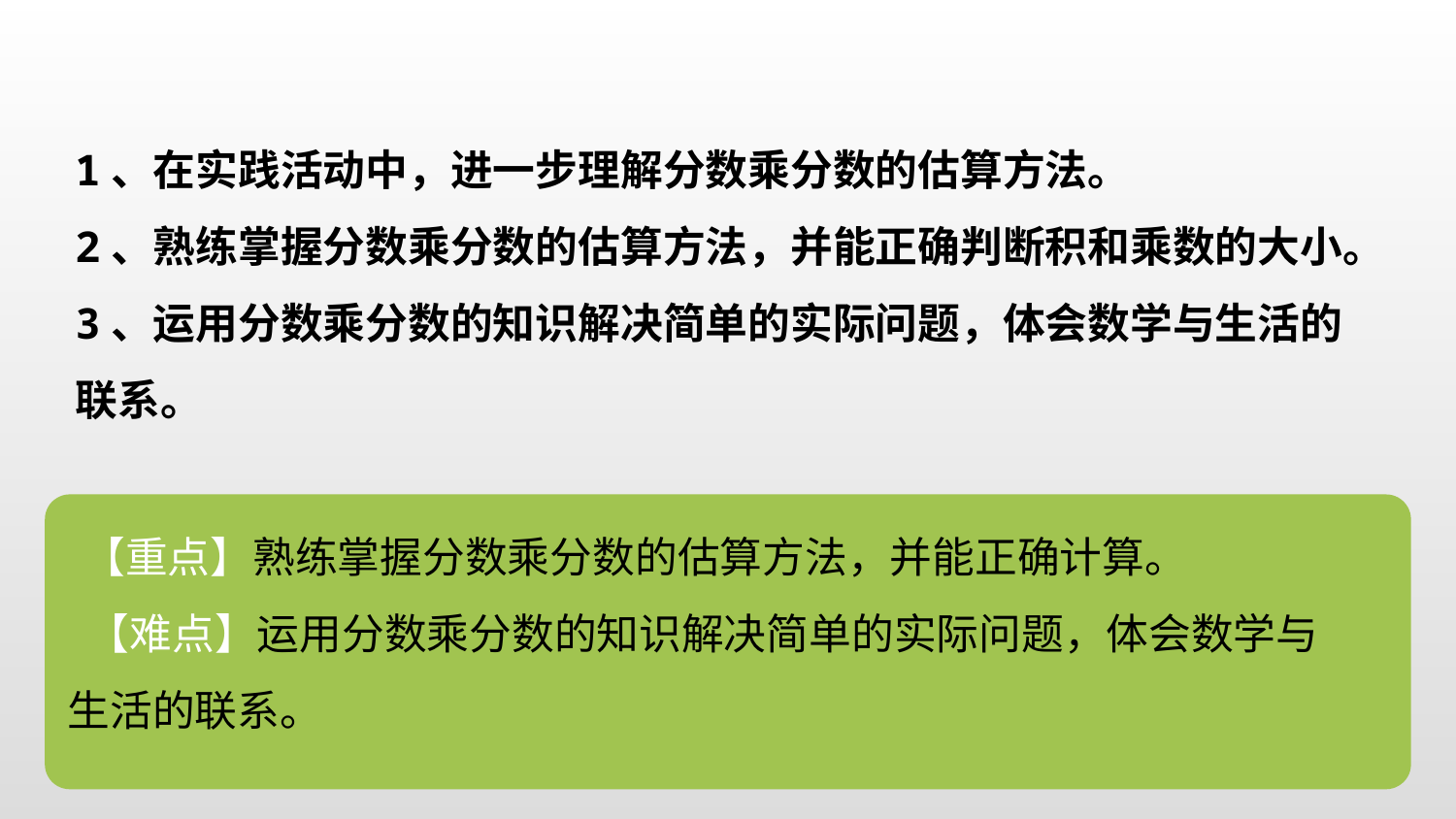

1、在实践活动中，进一步理解分数乘分数的估算方法。
2、熟练掌握分数乘分数的估算方法，并能正确判断积和乘数的大小。
3、运用分数乘分数的知识解决简单的实际问题，体会数学与生活的联系。

【重点】熟练掌握分数乘分数的估算方法，并能正确计算。
 【难点】运用分数乘分数的知识解决简单的实际问题，体会数学与生活的联系。